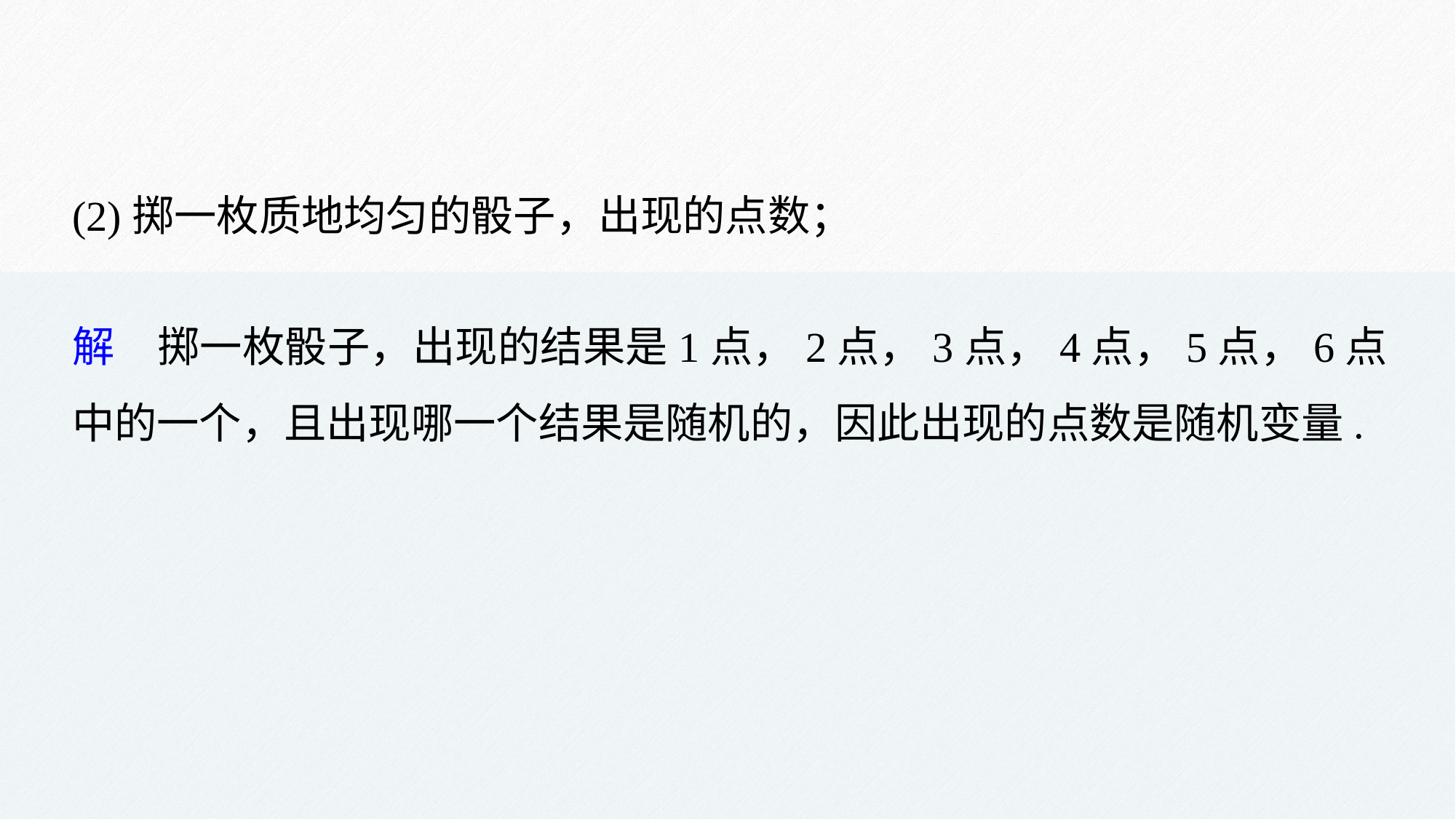

(2)掷一枚质地均匀的骰子，出现的点数；
解　掷一枚骰子，出现的结果是1点，2点，3点，4点，5点，6点中的一个，且出现哪一个结果是随机的，因此出现的点数是随机变量.